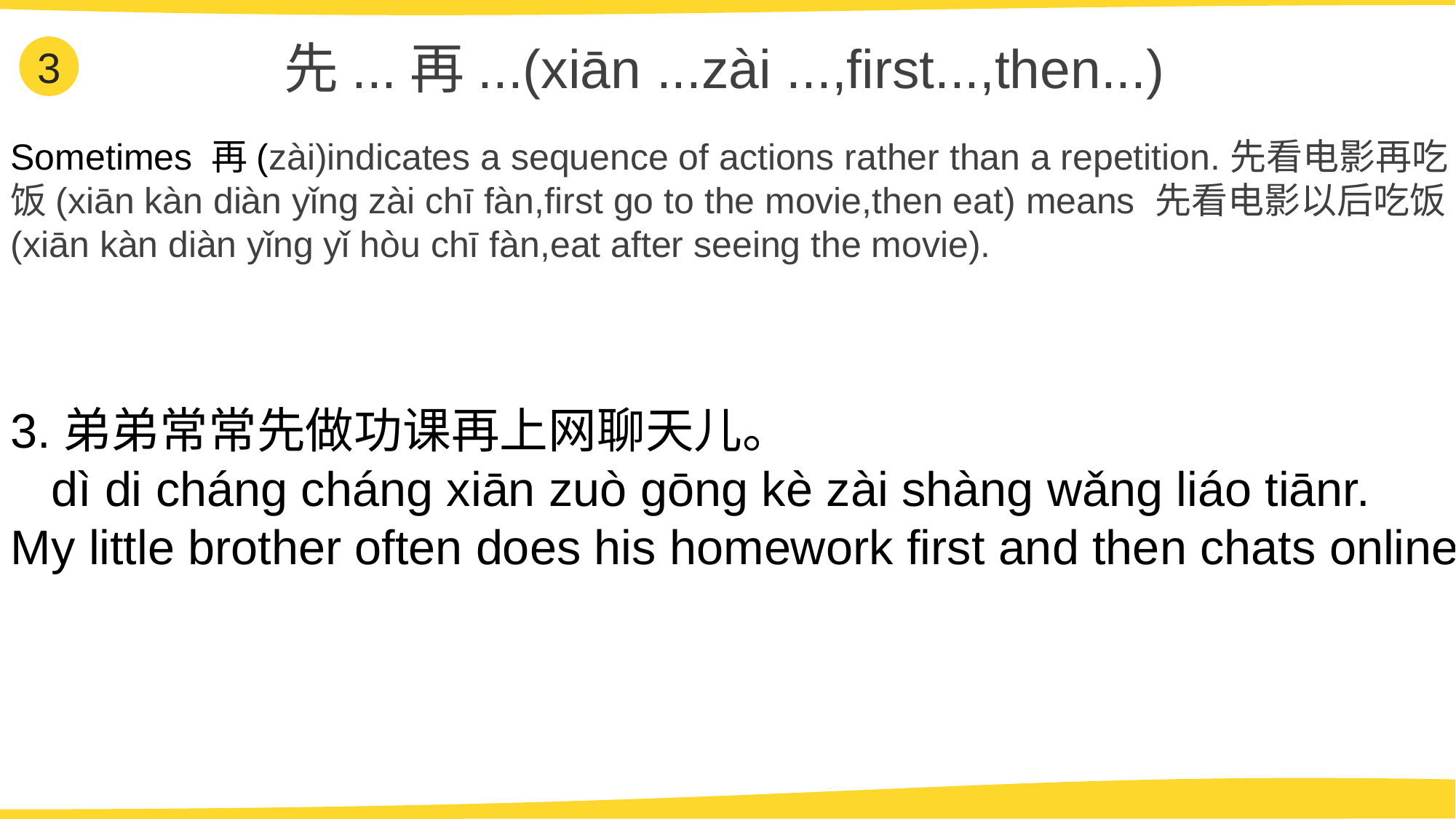

先...再...(xiān ...zài ...,first...,then...)
3
Sometimes 再(zài)indicates a sequence of actions rather than a repetition.先看电影再吃饭(xiān kàn diàn yǐng zài chī fàn,first go to the movie,then eat) means 先看电影以后吃饭(xiān kàn diàn yǐng yǐ hòu chī fàn,eat after seeing the movie).
3.弟弟常常先做功课再上网聊天儿。
   dì di cháng cháng xiān zuò gōng kè zài shàng wǎng liáo tiānr.
My little brother often does his homework first and then chats online.